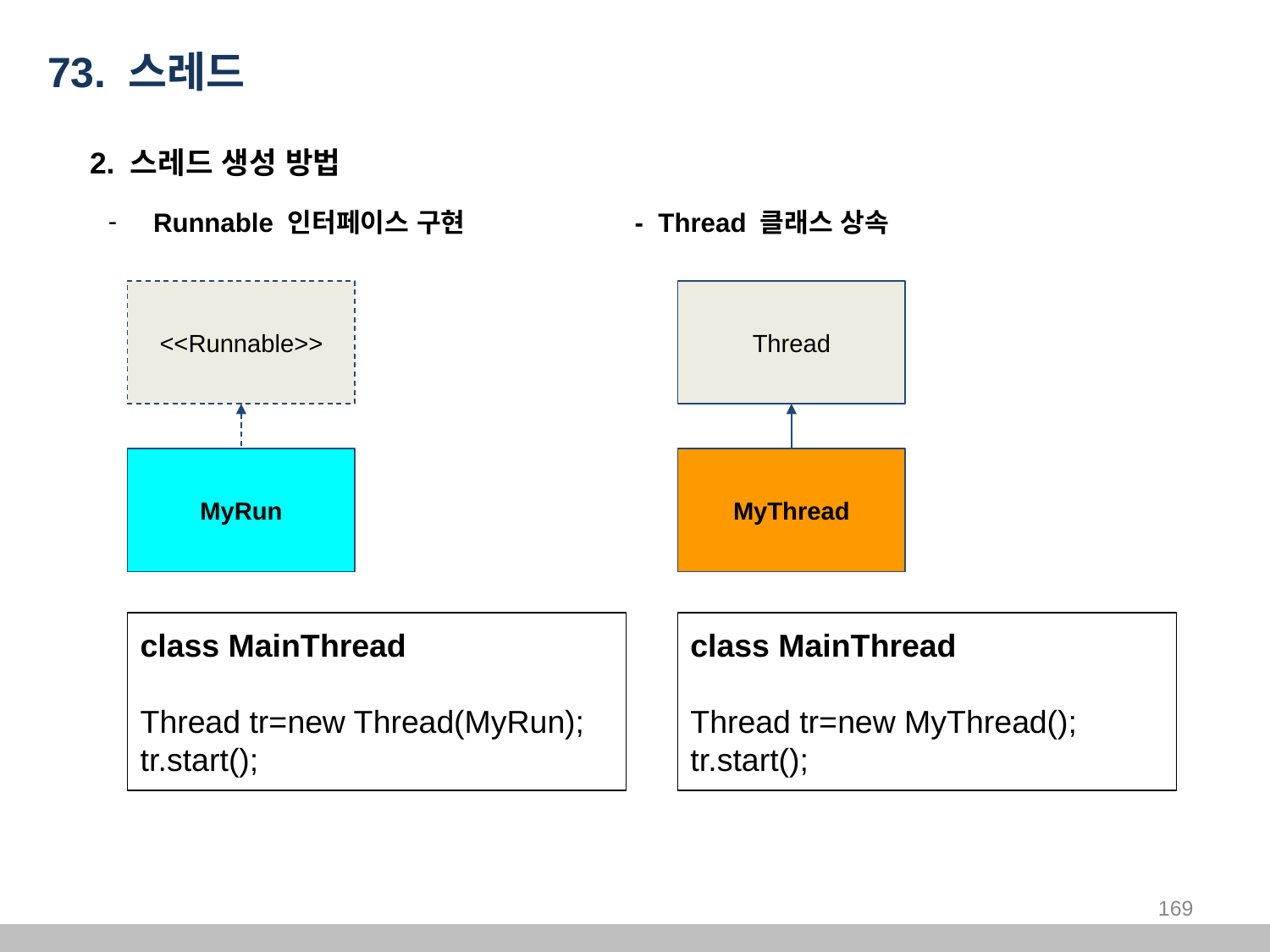

73. 스레드
2. 스레드 생성 방법
Runnable 인터페이스 구현                      -  Thread 클래스 상속
<<Runnable>>
Thread
MyRun
MyThread
class MainThread

Thread tr=new Thread(MyRun);
tr.start();
class MainThread

Thread tr=new MyThread();
tr.start();
169